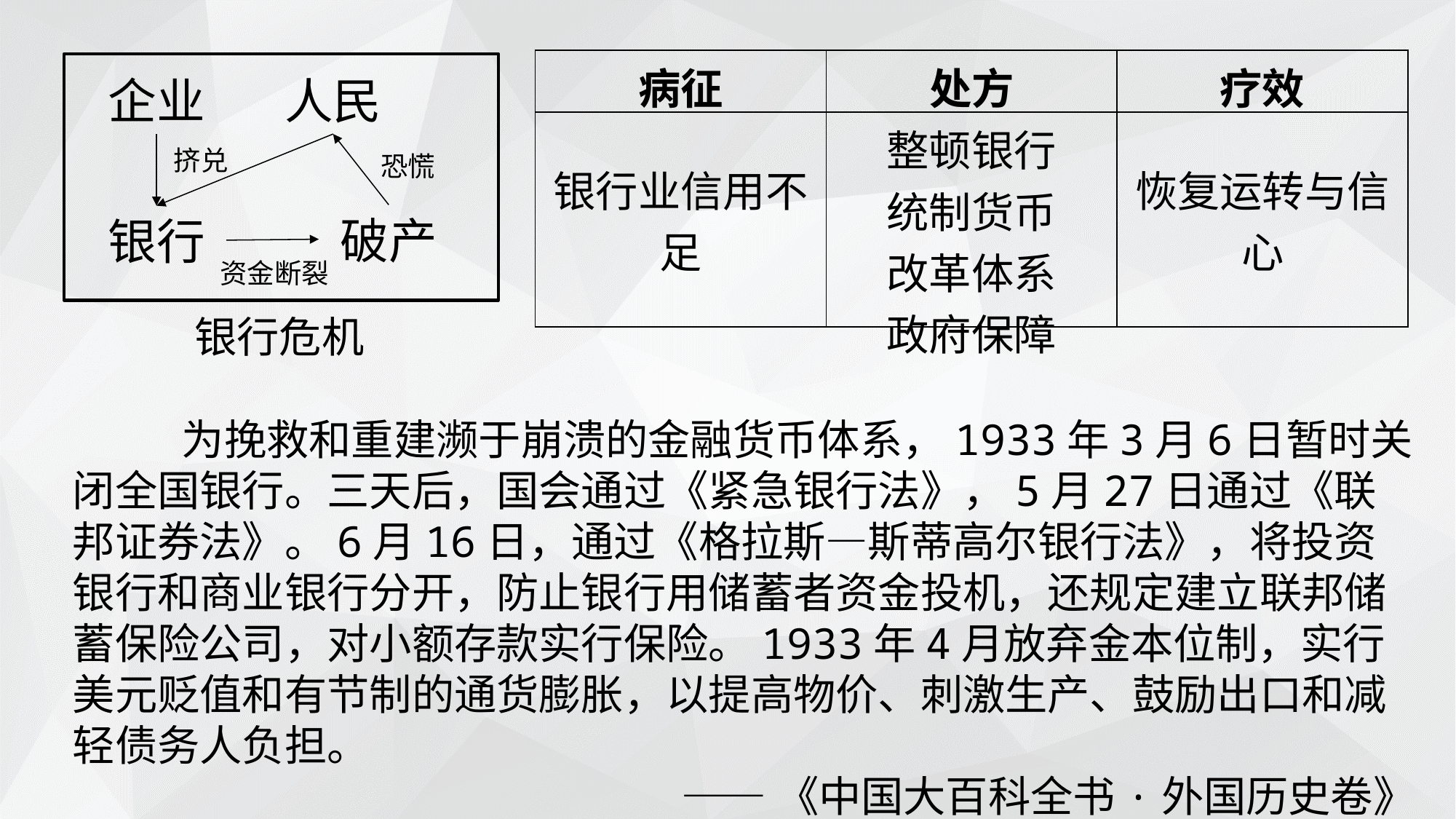

| 病征 | 处方 | 疗效 |
| --- | --- | --- |
| 银行业信用不足 | 整顿银行 统制货币 改革体系 政府保障 | 恢复运转与信心 |

人民
企业
挤兑
恐慌
破产
银行
资金断裂
银行危机
	为挽救和重建濒于崩溃的金融货币体系，1933年3月6日暂时关闭全国银行。三天后，国会通过《紧急银行法》，5月27日通过《联邦证券法》。6月16日，通过《格拉斯—斯蒂高尔银行法》，将投资银行和商业银行分开，防止银行用储蓄者资金投机，还规定建立联邦储蓄保险公司，对小额存款实行保险。1933年4月放弃金本位制，实行美元贬值和有节制的通货膨胀，以提高物价、刺激生产、鼓励出口和减轻债务人负担。
——《中国大百科全书·外国历史卷》